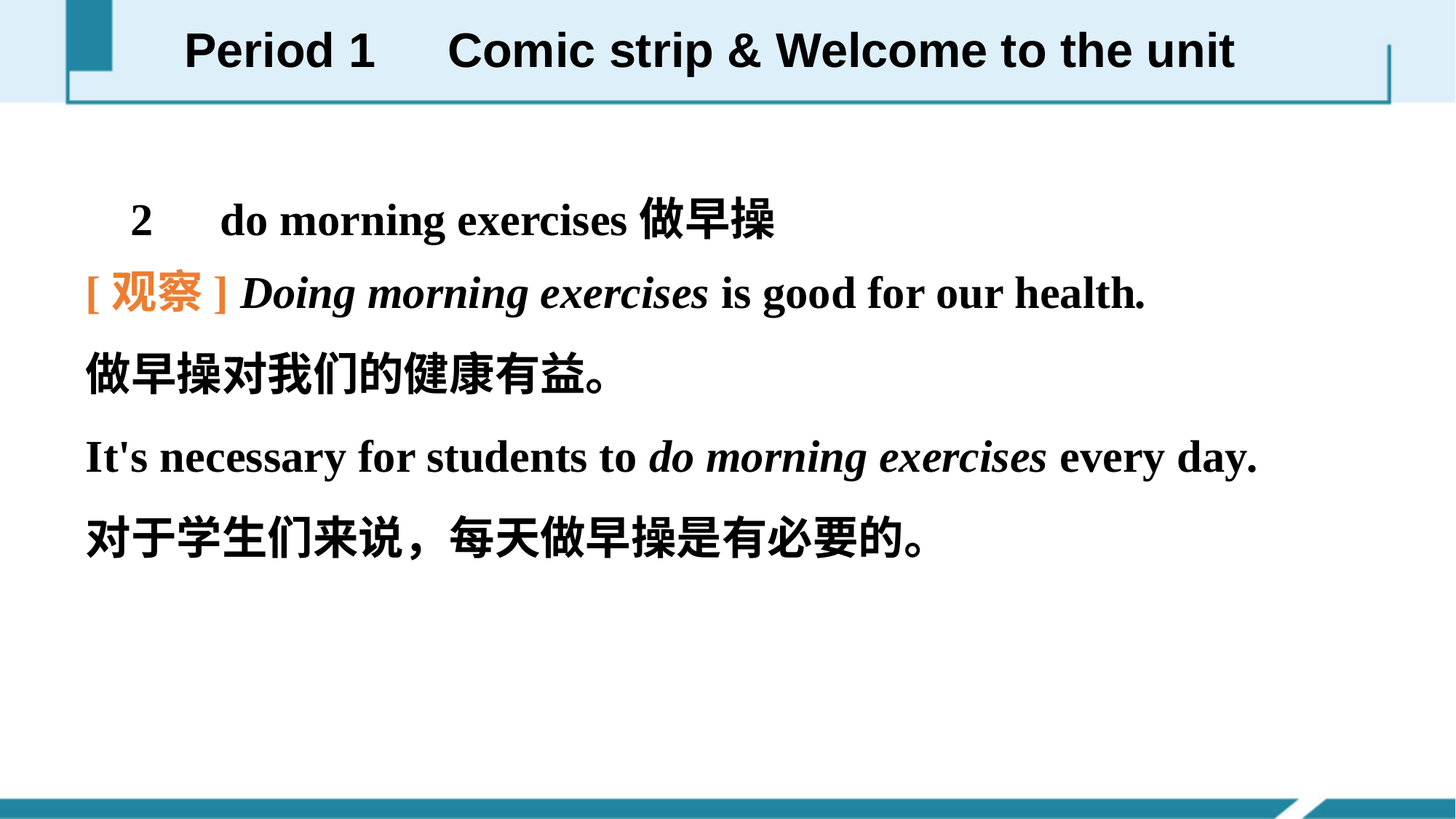

Period 1　Comic strip & Welcome to the unit
　2　do morning exercises做早操
[观察] Doing morning exercises is good for our health.
做早操对我们的健康有益。
It's necessary for students to do morning exercises every day.
对于学生们来说，每天做早操是有必要的。